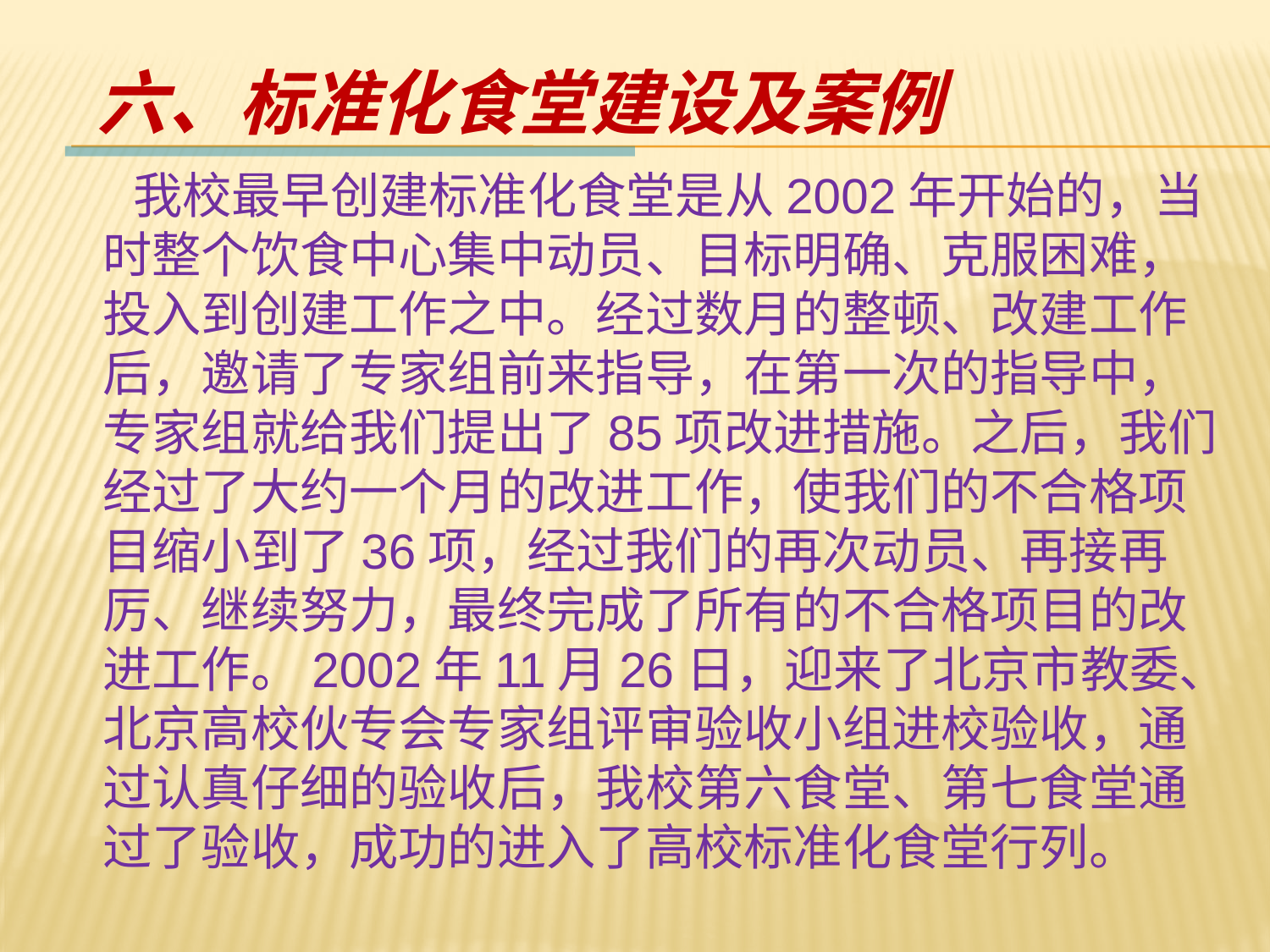

六、标准化食堂建设及案例

      我校最早创建标准化食堂是从2002年开始的，当时整个饮食中心集中动员、目标明确、克服困难，投入到创建工作之中。经过数月的整顿、改建工作后，邀请了专家组前来指导，在第一次的指导中，专家组就给我们提出了85项改进措施。之后，我们经过了大约一个月的改进工作，使我们的不合格项目缩小到了36项，经过我们的再次动员、再接再厉、继续努力，最终完成了所有的不合格项目的改进工作。2002年11月26日，迎来了北京市教委、北京高校伙专会专家组评审验收小组进校验收，通过认真仔细的验收后，我校第六食堂、第七食堂通过了验收，成功的进入了高校标准化食堂行列。